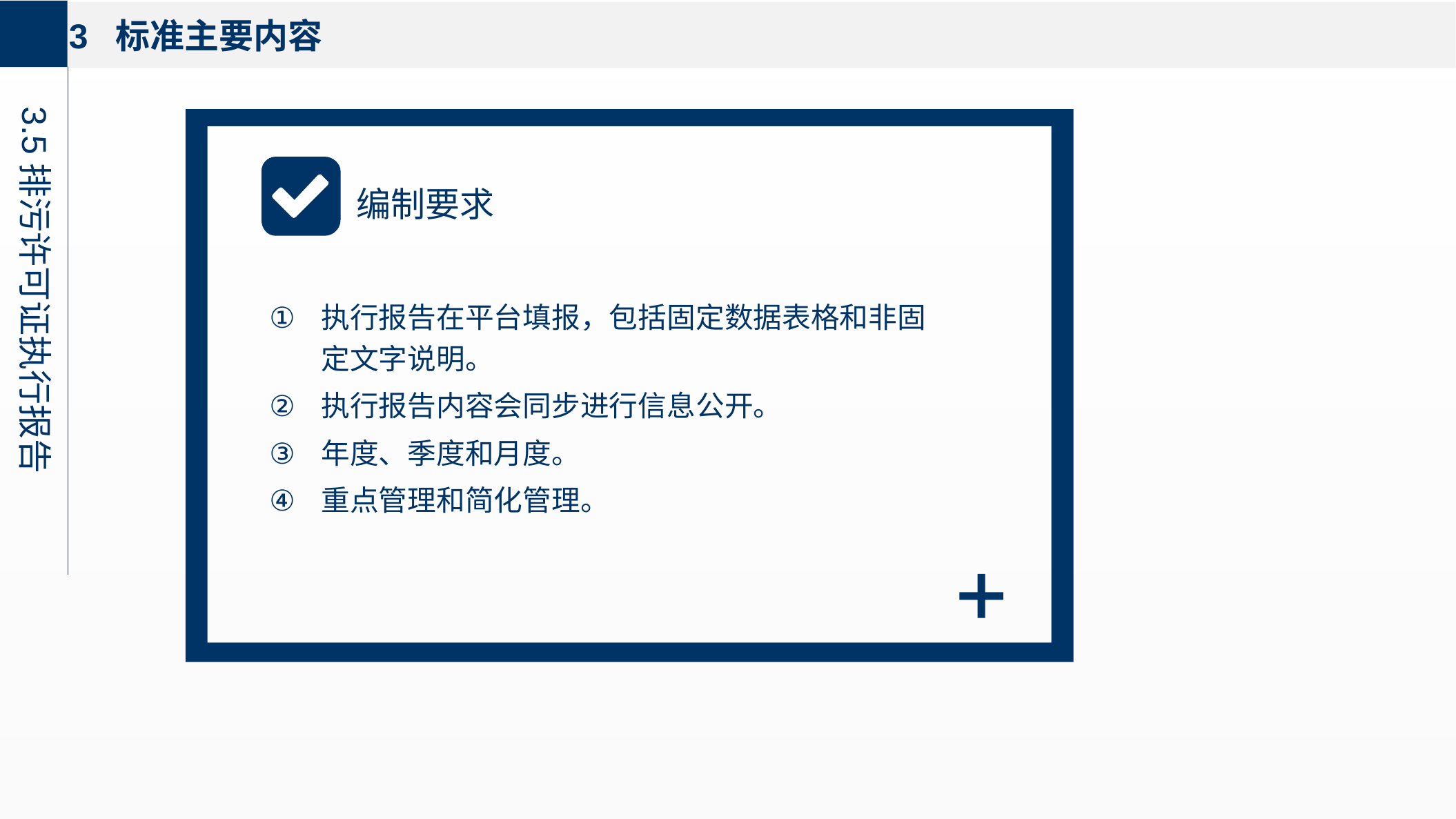

3  标准主要内容
3.5排污许可证执行报告

编制要求
执行报告在平台填报，包括固定数据表格和非固定文字说明。
执行报告内容会同步进行信息公开。
年度、季度和月度。
重点管理和简化管理。